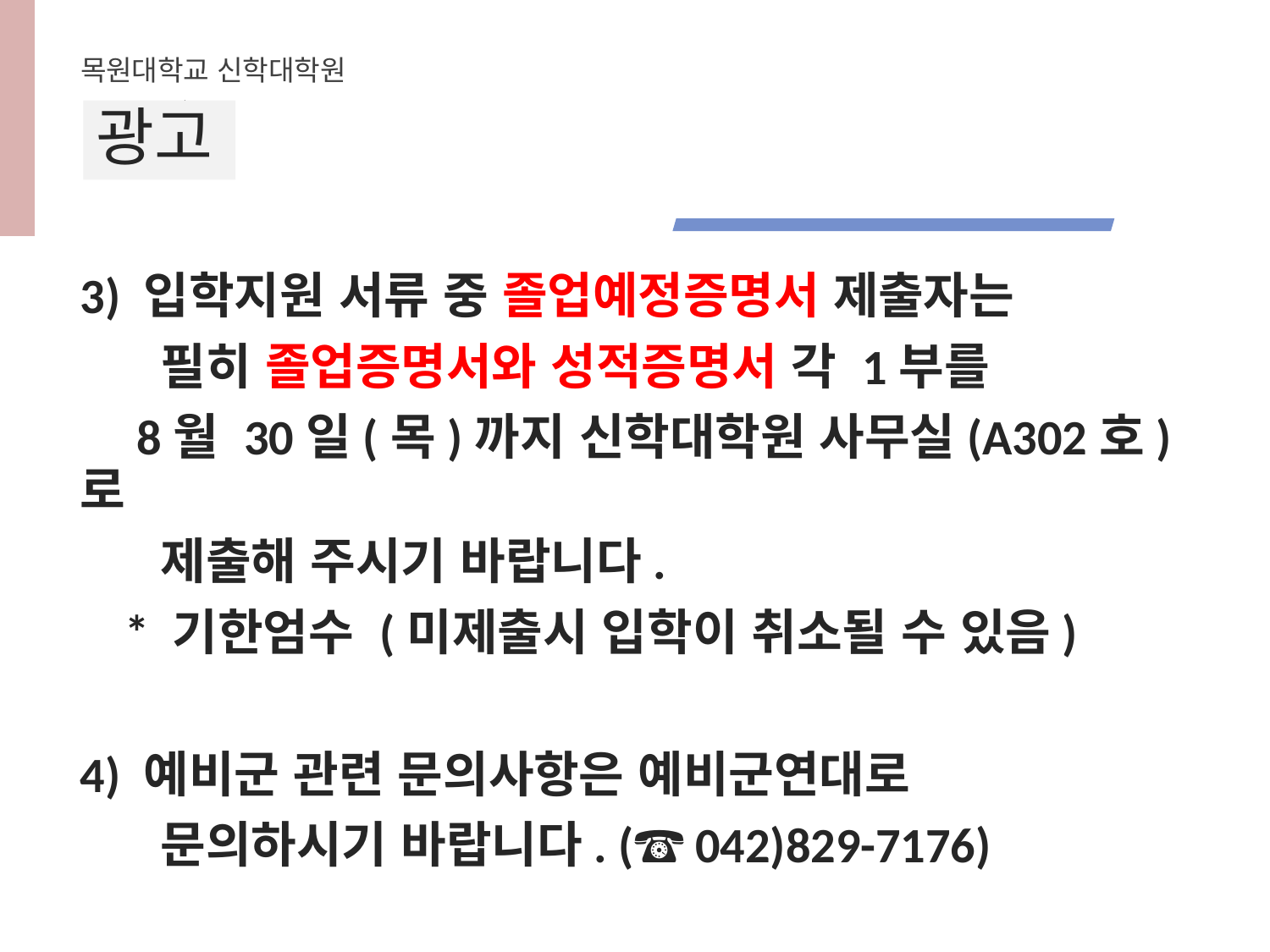

목원대학교 신학대학원
광고
3) 입학지원 서류 중 졸업예정증명서 제출자는
     필히 졸업증명서와 성적증명서 각 1부를
     8월 30일(목)까지 신학대학원 사무실(A302호)로
     제출해 주시기 바랍니다.
    * 기한엄수 (미제출시 입학이 취소될 수 있음)

4) 예비군 관련 문의사항은 예비군연대로
     문의하시기 바랍니다. (☎ 042)829-7176)